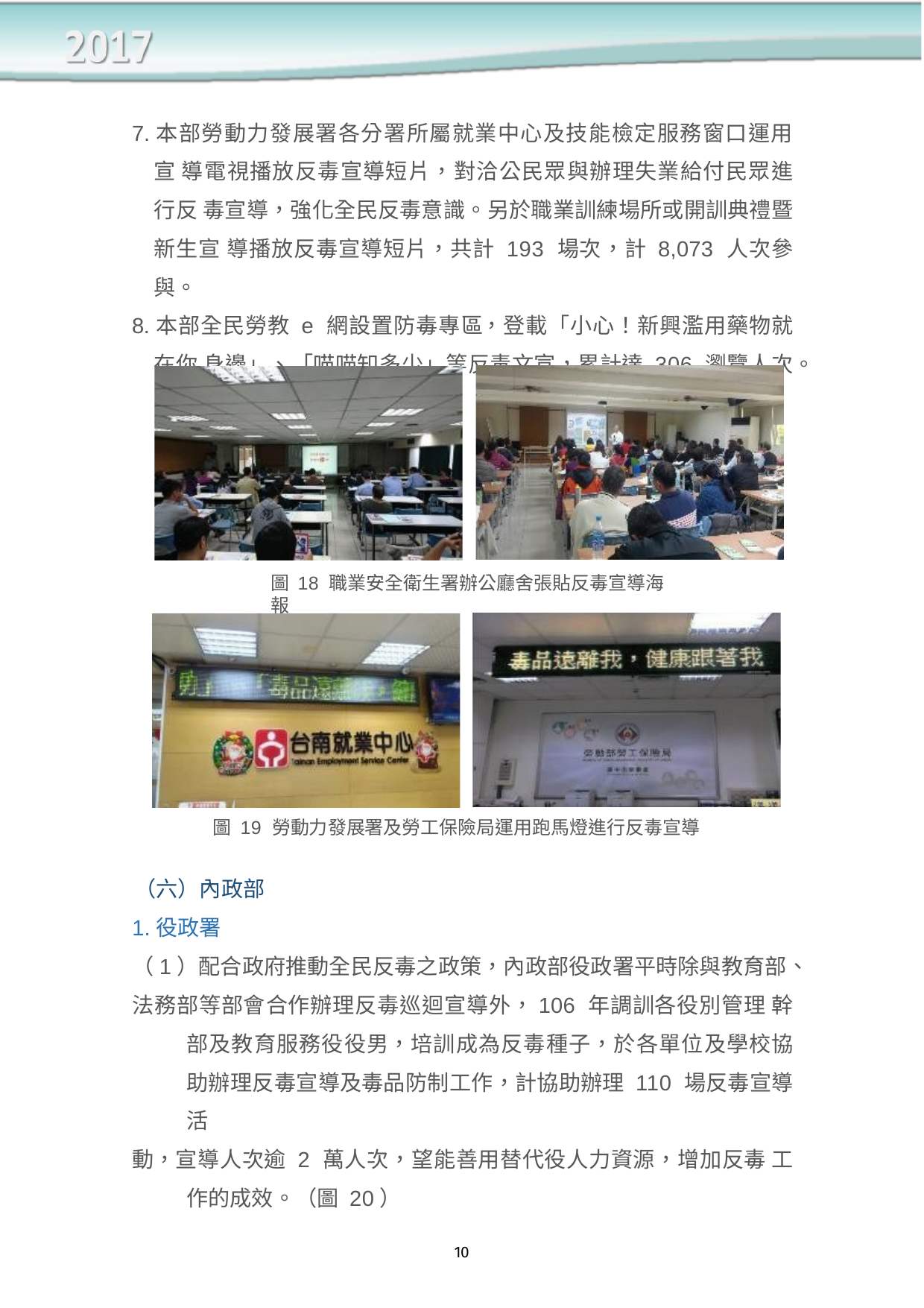

7.本部勞動力發展署各分署所屬就業中心及技能檢定服務窗口運用宣 導電視播放反毒宣導短片，對洽公民眾與辦理失業給付民眾進行反 毒宣導，強化全民反毒意識。另於職業訓練場所或開訓典禮暨新生宣 導播放反毒宣導短片，共計 193 場次，計 8,073 人次參與。
8.本部全民勞教 e 網設置防毒專區，登載「小心！新興濫用藥物就在你 身邊」、「喵喵知多少」等反毒文宣，累計達 306 瀏覽人次。

圖 18 職業安全衛生署辦公廳舍張貼反毒宣導海報

圖 19 勞動力發展署及勞工保險局運用跑馬燈進行反毒宣導

（六）內政部
1.役政署
（1）配合政府推動全民反毒之政策，內政部役政署平時除與教育部、
法務部等部會合作辦理反毒巡迴宣導外，106 年調訓各役別管理 幹部及教育服務役役男，培訓成為反毒種子，於各單位及學校協 助辦理反毒宣導及毒品防制工作，計協助辦理 110 場反毒宣導活
動，宣導人次逾 2 萬人次，望能善用替代役人力資源，增加反毒 工作的成效。（圖 20）

10